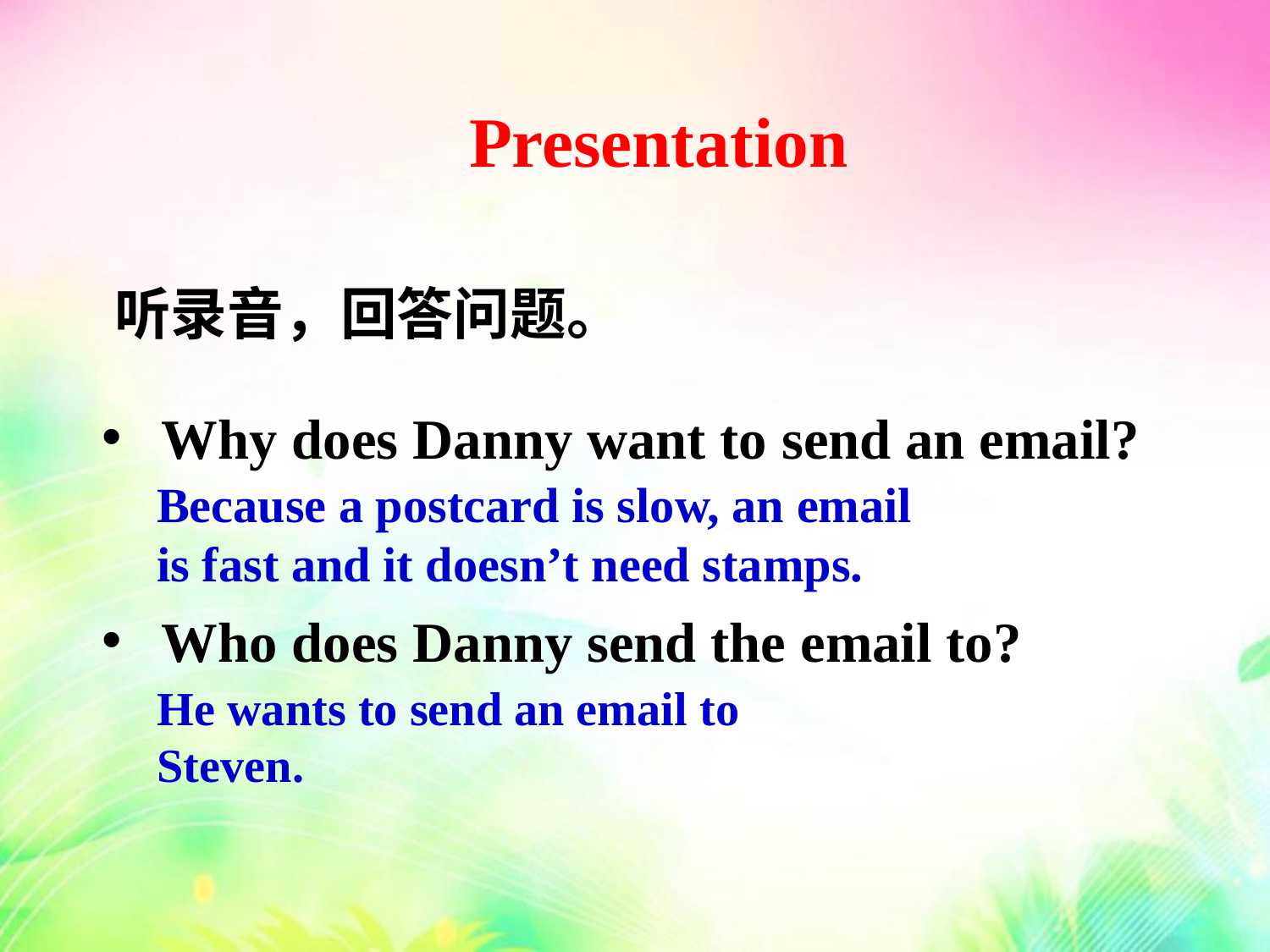

Presentation
听录音，回答问题。
Why does Danny want to send an email?

Who does Danny send the email to?
Because a postcard is slow, an email is fast and it doesn’t need stamps.
He wants to send an email to Steven.